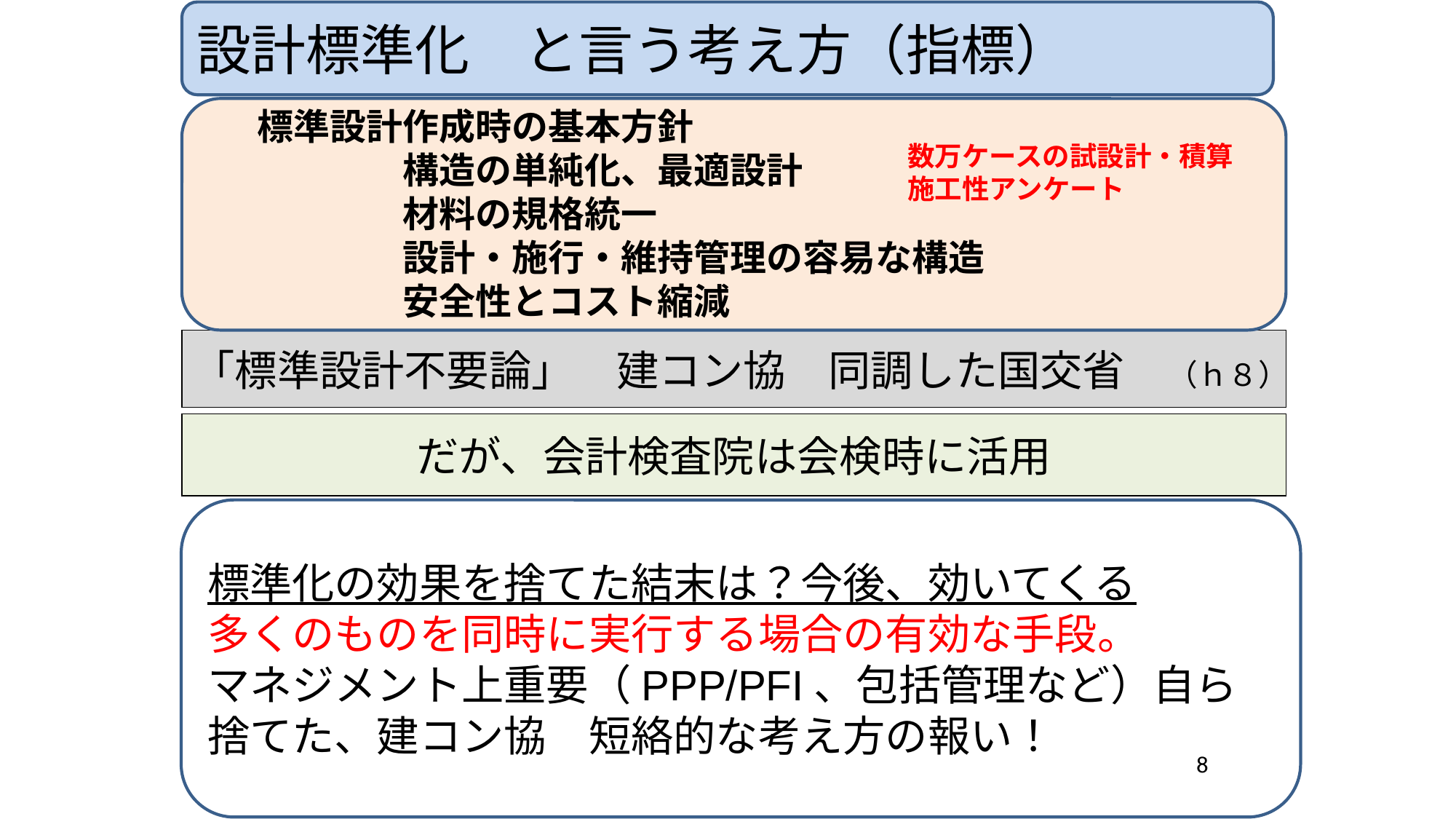

設計標準化　と言う考え方（指標）
標準設計作成時の基本方針
　　　　構造の単純化、最適設計
　　　　材料の規格統一
　　　　設計・施行・維持管理の容易な構造
　　　　安全性とコスト縮減

数万ケースの試設計・積算
施工性アンケート
「標準設計不要論」　建コン協　同調した国交省　（ｈ８）
だが、会計検査院は会検時に活用
標準化の効果を捨てた結末は？今後、効いてくる
多くのものを同時に実行する場合の有効な手段。
マネジメント上重要（PPP/PFI、包括管理など）自ら捨てた、建コン協　短絡的な考え方の報い！
8